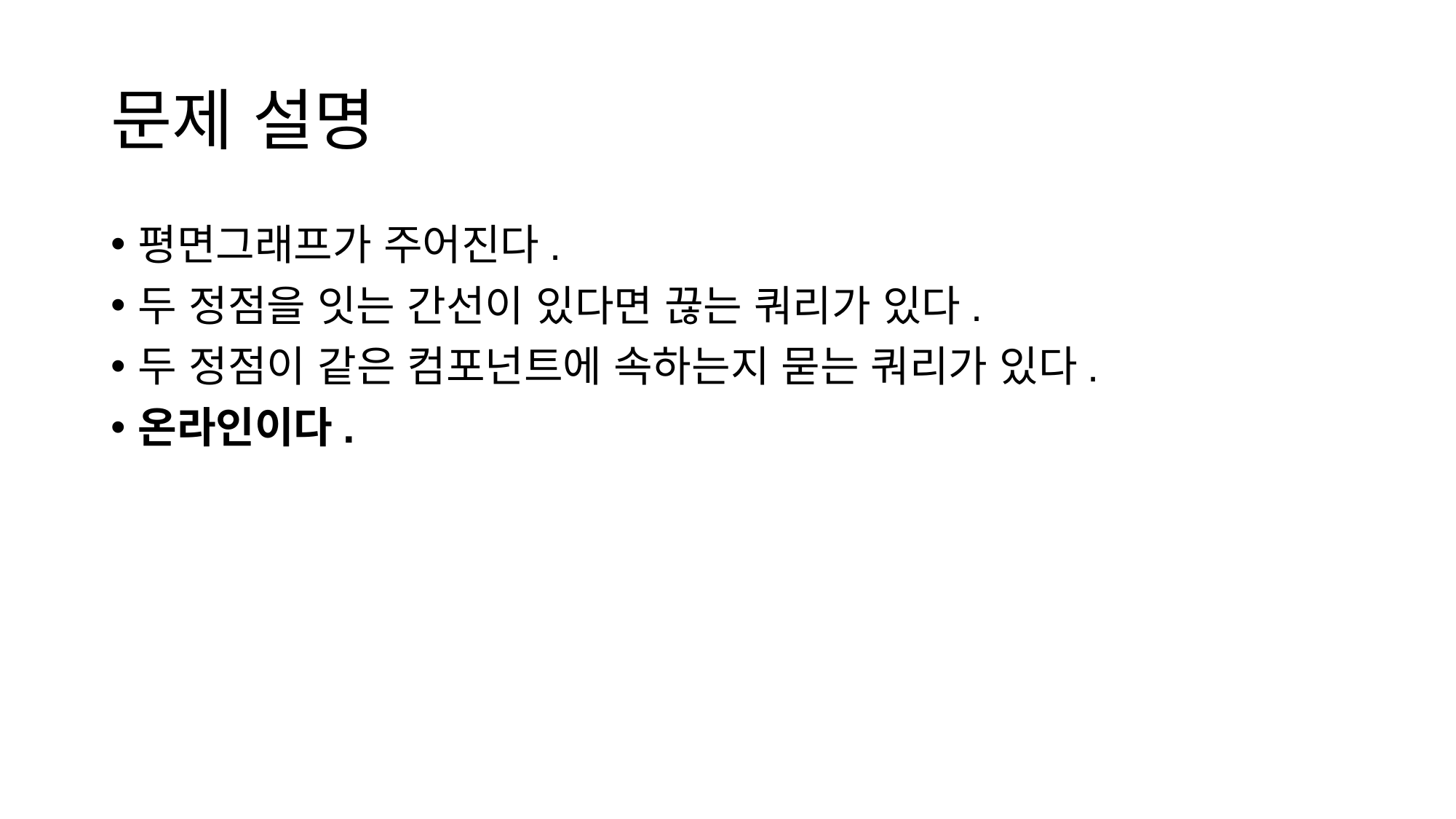

# 문제 설명
평면그래프가 주어진다.
두 정점을 잇는 간선이 있다면 끊는 쿼리가 있다.
두 정점이 같은 컴포넌트에 속하는지 묻는 쿼리가 있다.
온라인이다.